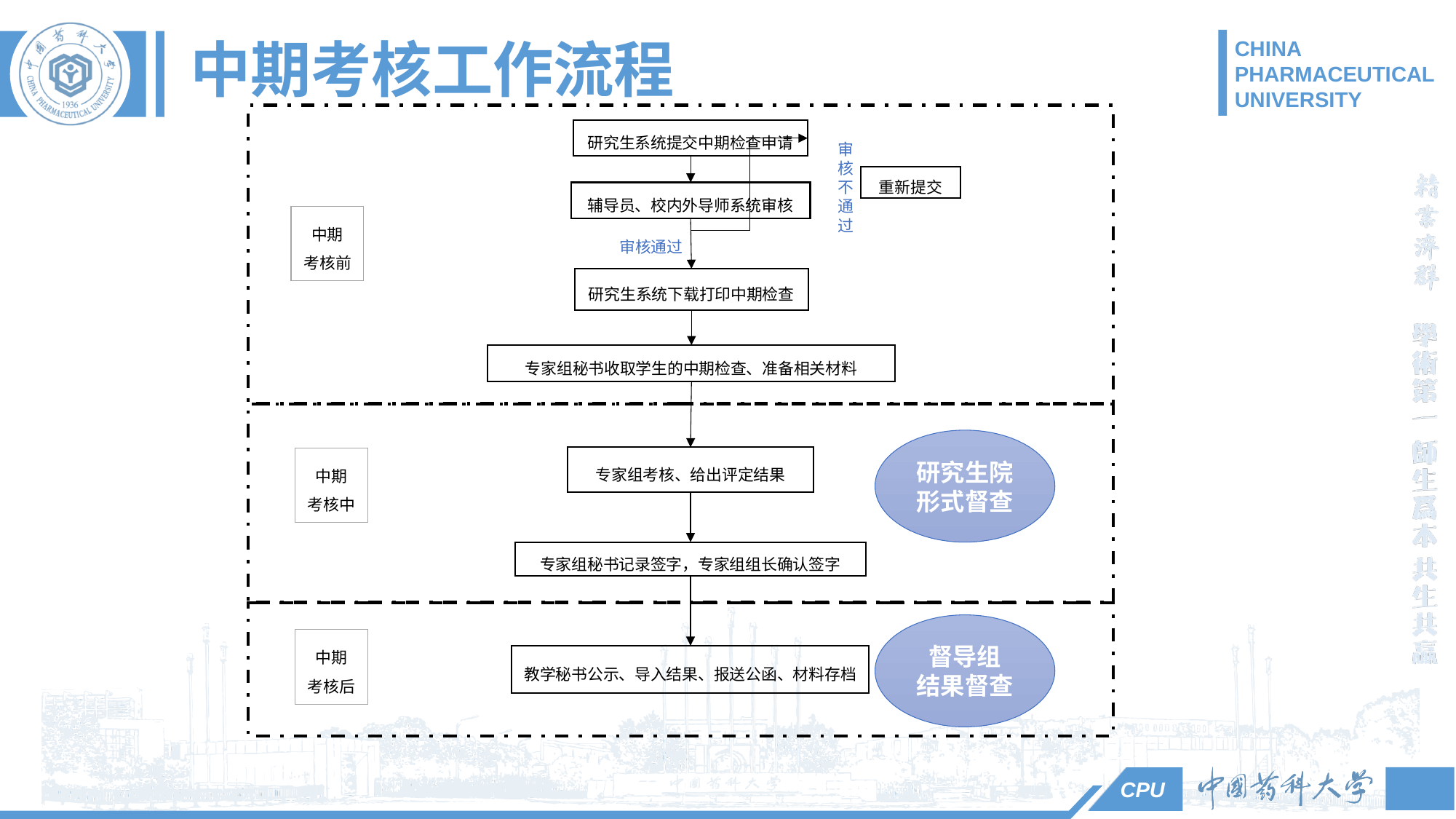

# 中期考核工作流程

研究生系统提交中期检查申请
审核不通过
重新提交
辅导员、校内外导师系统审核
中期
考核前
审核通过
研究生系统下载打印中期检查
专家组秘书收取学生的中期检查、准备相关材料

专家组考核、给出评定结果
专家组秘书记录签字，专家组组长确认签字

教学秘书公示、导入结果、报送公函、材料存档
中期
考核中
中期
考核后
研究生院形式督查
督导组
结果督查
8